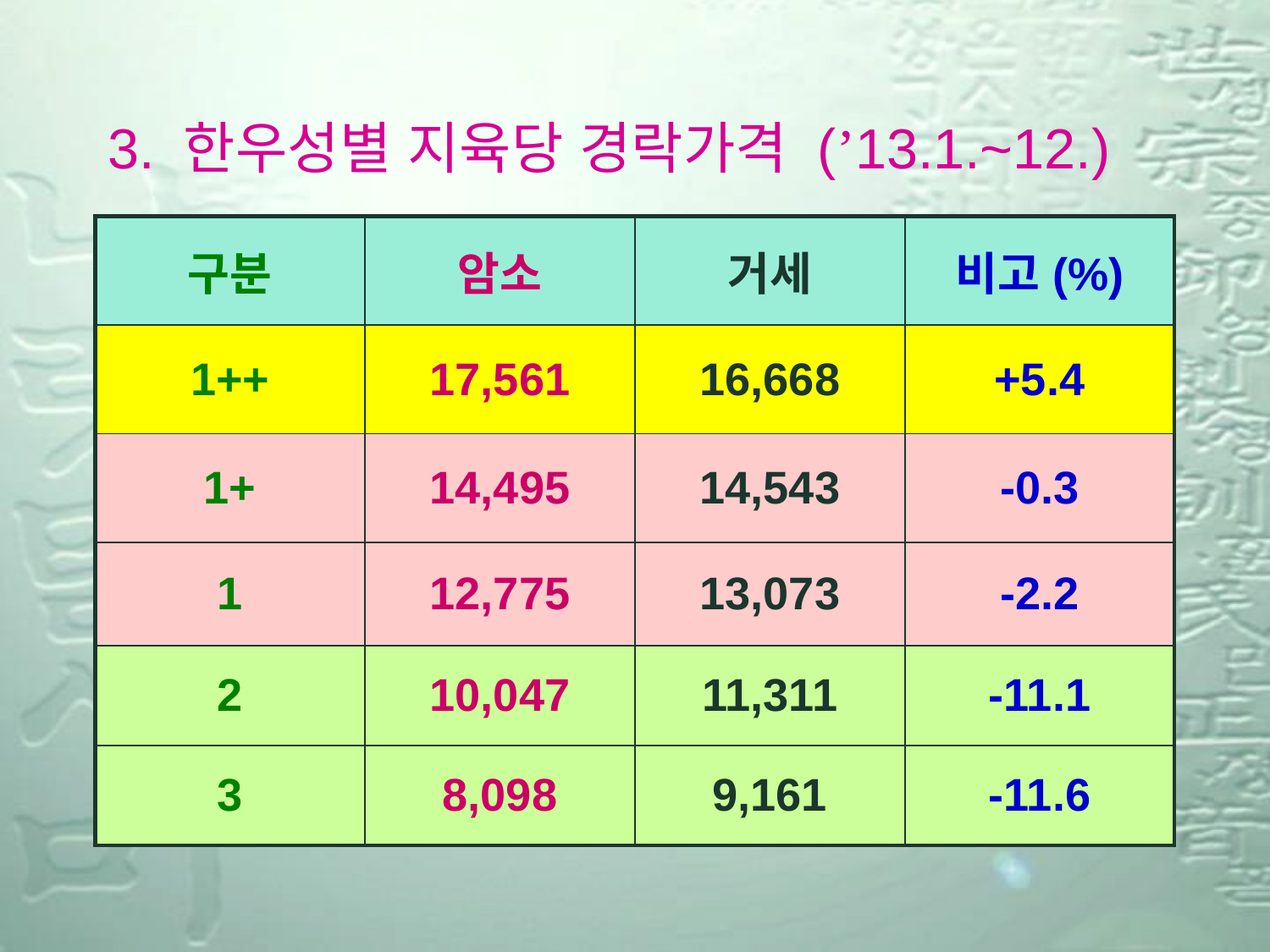

3. 한우성별 지육당 경락가격 (’13.1.~12.)
| 구분 | 암소 | 거세 | 비고(%) |
| --- | --- | --- | --- |
| 1++ | 17,561 | 16,668 | +5.4 |
| 1+ | 14,495 | 14,543 | -0.3 |
| 1 | 12,775 | 13,073 | -2.2 |
| 2 | 10,047 | 11,311 | -11.1 |
| 3 | 8,098 | 9,161 | -11.6 |